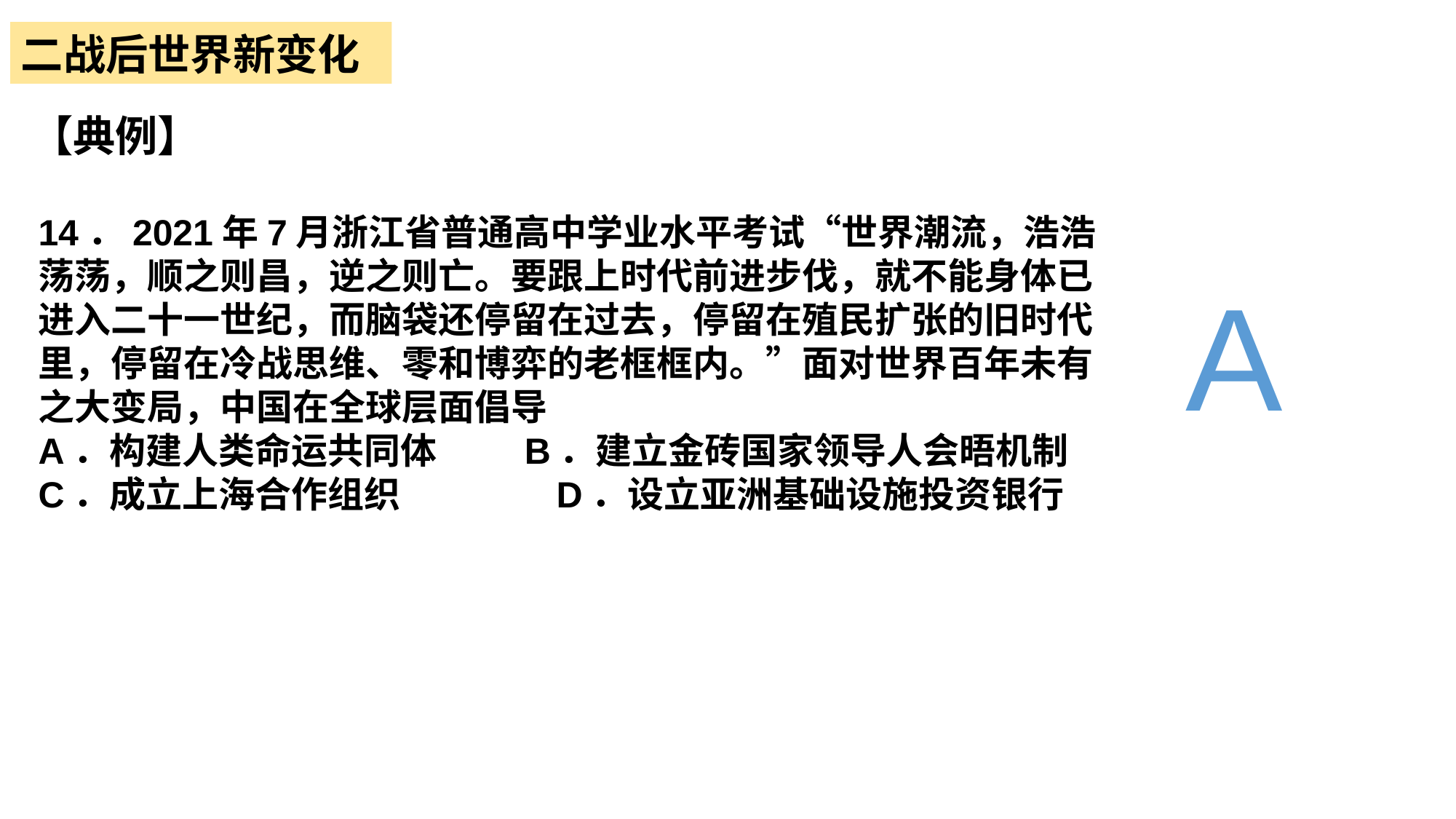

二战后世界新变化
【典例】
14．2021年7月浙江省普通高中学业水平考试“世界潮流，浩浩荡荡，顺之则昌，逆之则亡。要跟上时代前进步伐，就不能身体已进入二十一世纪，而脑袋还停留在过去，停留在殖民扩张的旧时代里，停留在冷战思维、零和博弈的老框框内。”面对世界百年未有之大变局，中国在全球层面倡导A．构建人类命运共同体	     B．建立金砖国家领导人会晤机制C．成立上海合作组织	     D．设立亚洲基础设施投资银行
A